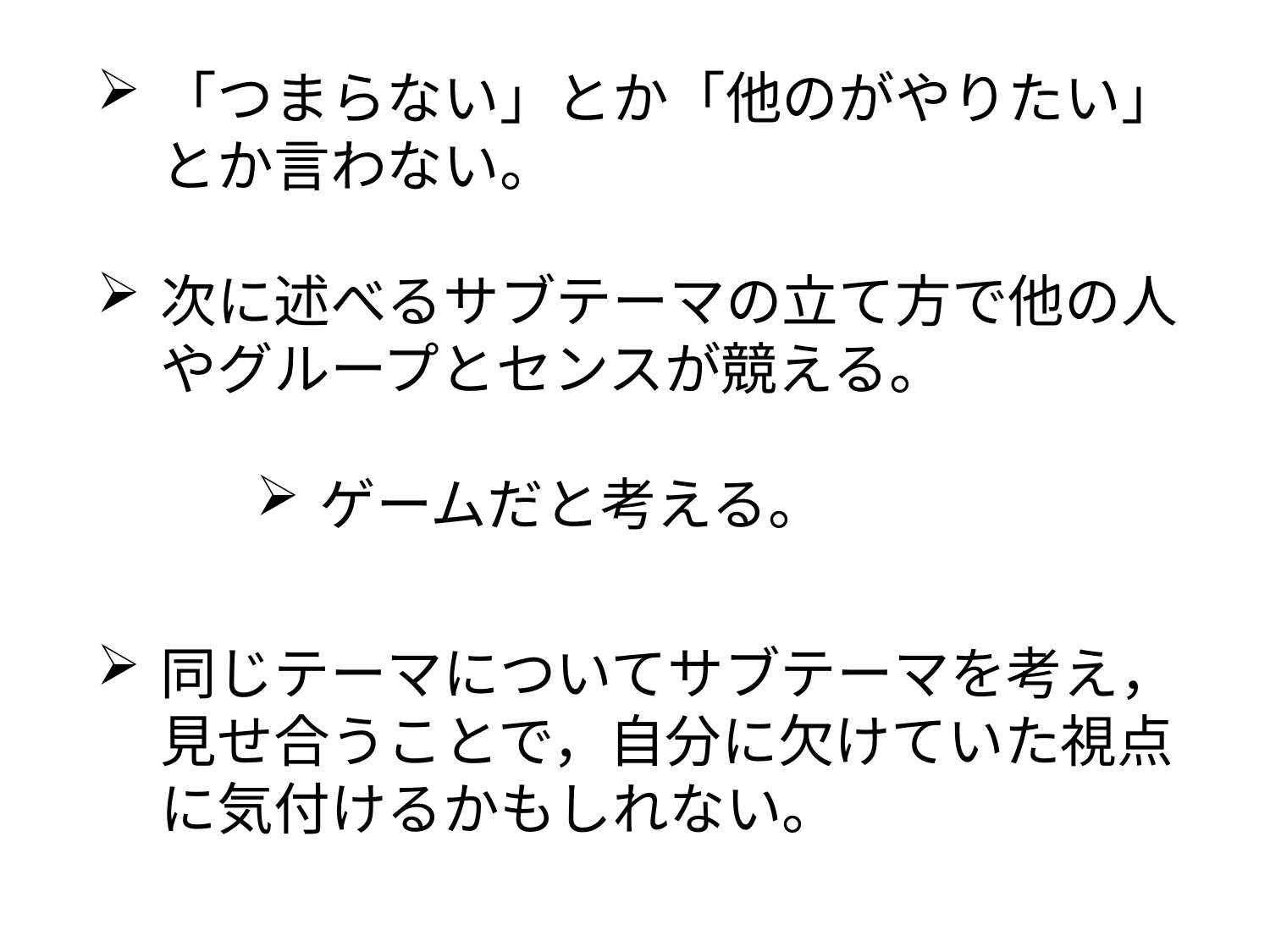

「つまらない」とか「他のがやりたい」とか言わない。

次に述べるサブテーマの立て方で他の人やグループとセンスが競える。

ゲームだと考える。

同じテーマについてサブテーマを考え，見せ合うことで，自分に欠けていた視点に気付けるかもしれない。